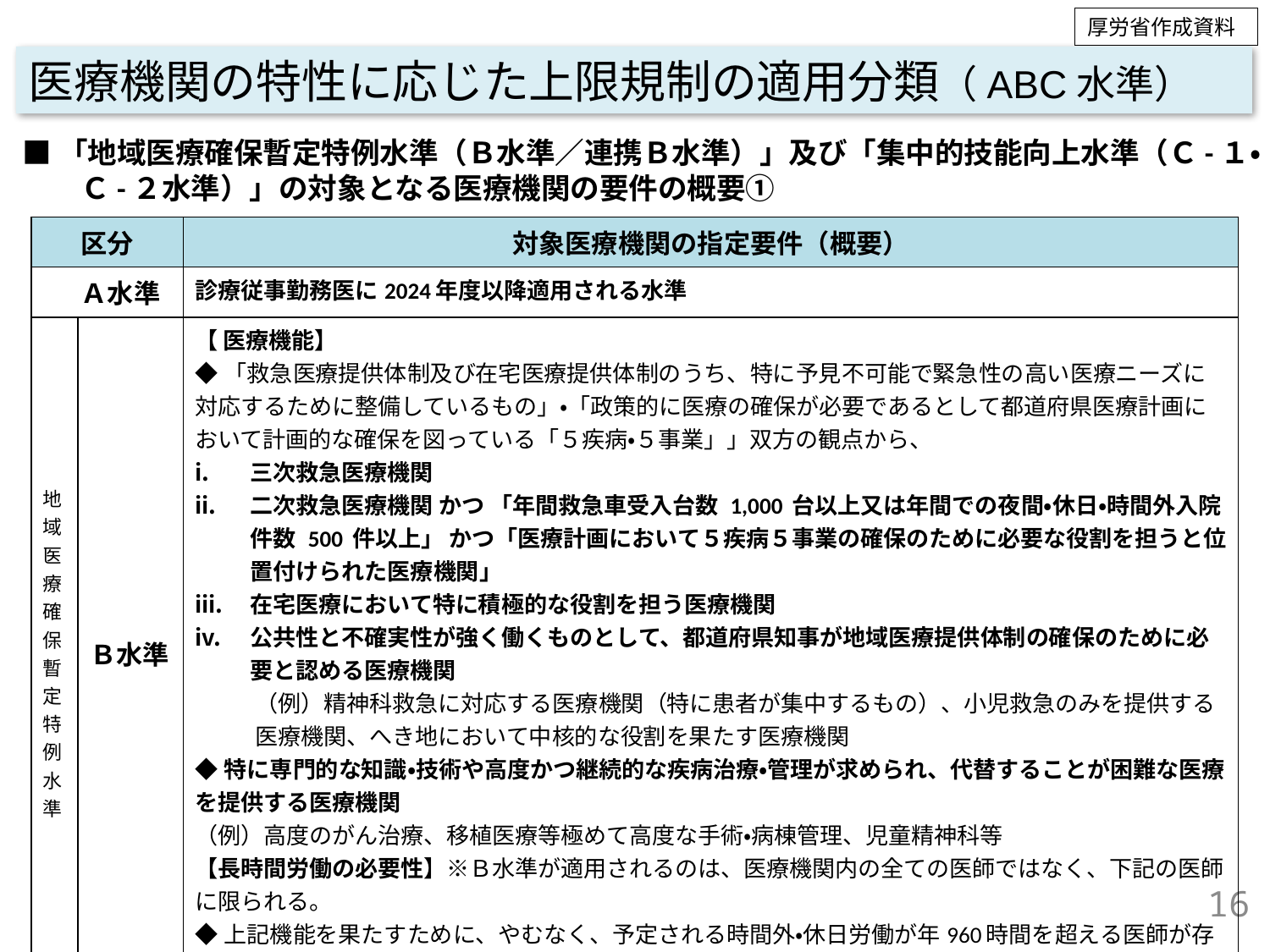

厚労省作成資料
医療機関の特性に応じた上限規制の適用分類（ABC水準）
■「地域医療確保暫定特例水準（Ｂ水準／連携Ｂ水準）」及び「集中的技能向上水準（Ｃ-１・
　　Ｃ-２水準）」の対象となる医療機関の要件の概要①
| 区分 |  | 対象医療機関の指定要件（概要） |
| --- | --- | --- |
| Ａ水準 | Ａ水準 | 診療従事勤務医に2024年度以降適用される水準 |
| 地域医療確保暫定特例水準 | Ｂ水準 | 【 医療機能】 ◆「救急医療提供体制及び在宅医療提供体制のうち、特に予見不可能で緊急性の高い医療ニーズに対応するために整備しているもの」・「政策的に医療の確保が必要であるとして都道府県医療計画において計画的な確保を図っている「５疾病・５事業」」双方の観点から、 三次救急医療機関 二次救急医療機関 かつ 「年間救急車受入台数 1,000 台以上又は年間での夜間・休日・時間外入院件数 500 件以上」 かつ「医療計画において５疾病５事業の確保のために必要な役割を担うと位置付けられた医療機関」 在宅医療において特に積極的な役割を担う医療機関 公共性と不確実性が強く働くものとして、都道府県知事が地域医療提供体制の確保のために必要と認める医療機関 （例）精神科救急に対応する医療機関（特に患者が集中するもの）、小児救急のみを提供する医療機関、へき地において中核的な役割を果たす医療機関 ◆特に専門的な知識・技術や高度かつ継続的な疾病治療・管理が求められ、代替することが困難な医療を提供する医療機関 （例）高度のがん治療、移植医療等極めて高度な手術・病棟管理、児童精神科等 【長時間労働の必要性】※Ｂ水準が適用されるのは、医療機関内の全ての医師ではなく、下記の医師に限られる。 ◆上記機能を果たすために、やむなく、予定される時間外・休日労働が年960時間を超える医師が存在すること。 |

16